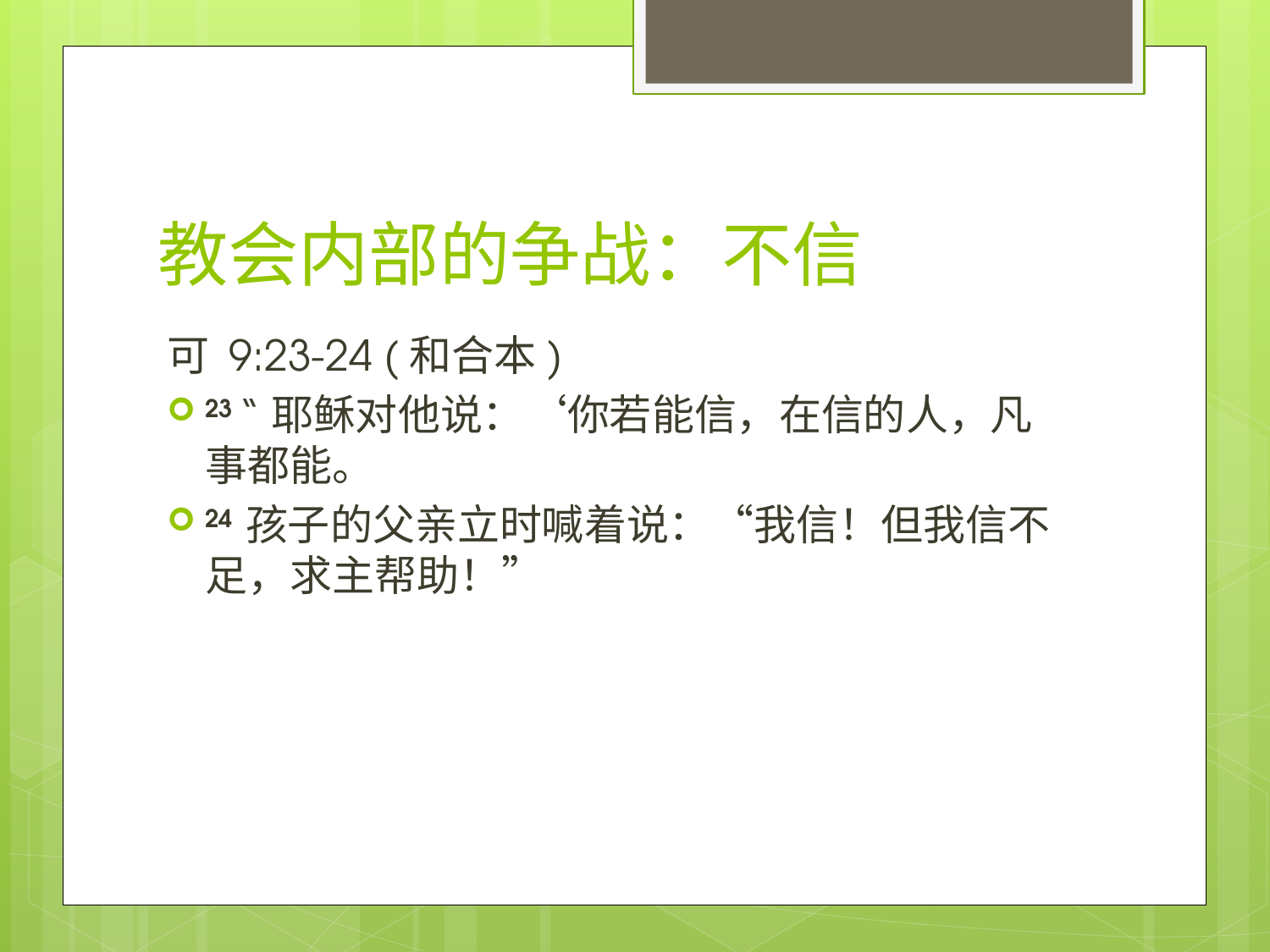

# 教会内部的争战：不信
可 9:23-24 (和合本)
23 “耶稣对他说：‘你若能信，在信的人，凡事都能。
24 孩子的父亲立时喊着说：“我信！但我信不足，求主帮助！”